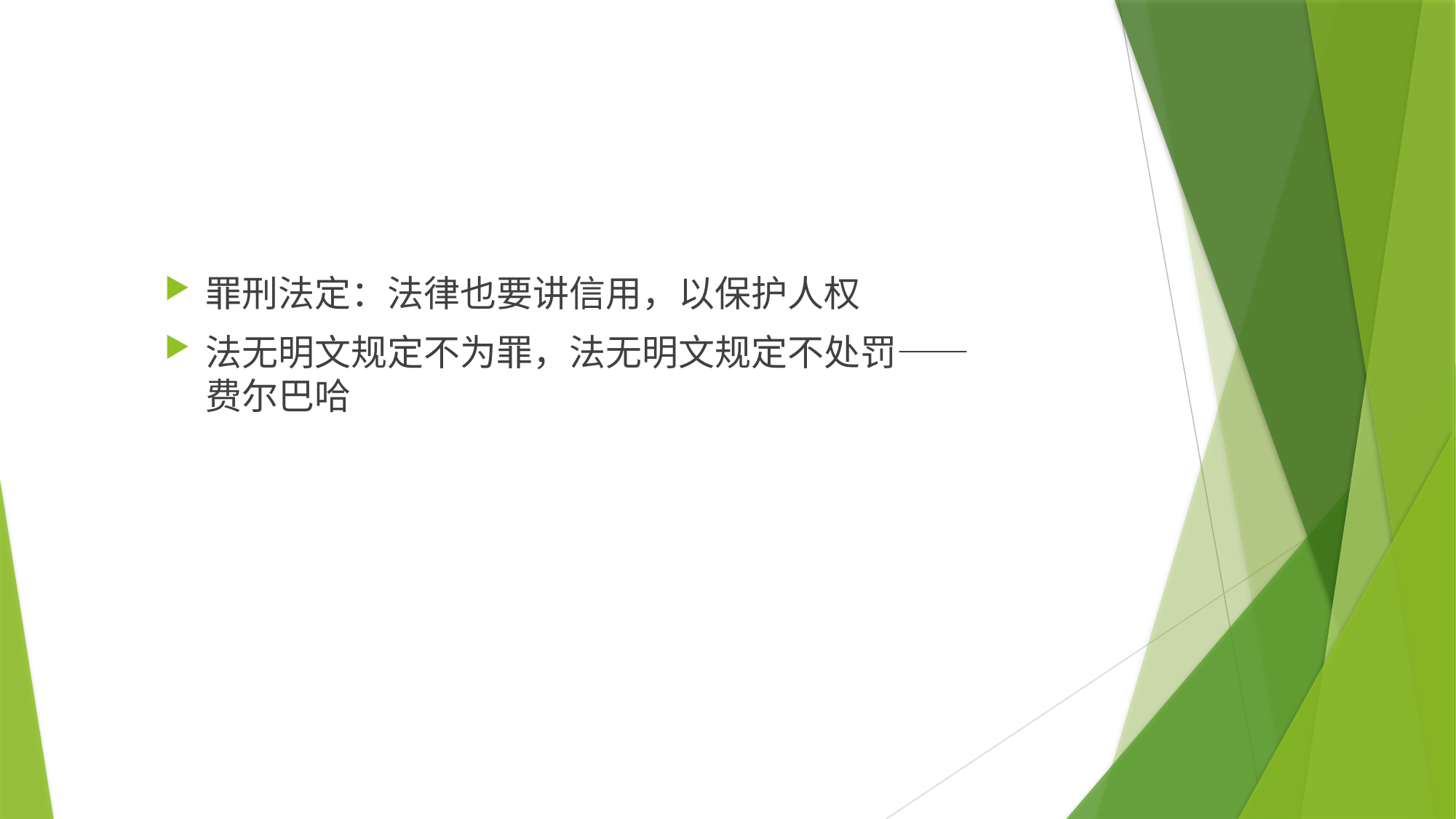

罪刑法定：法律也要讲信用，以保护人权
法无明文规定不为罪，法无明文规定不处罚——费尔巴哈